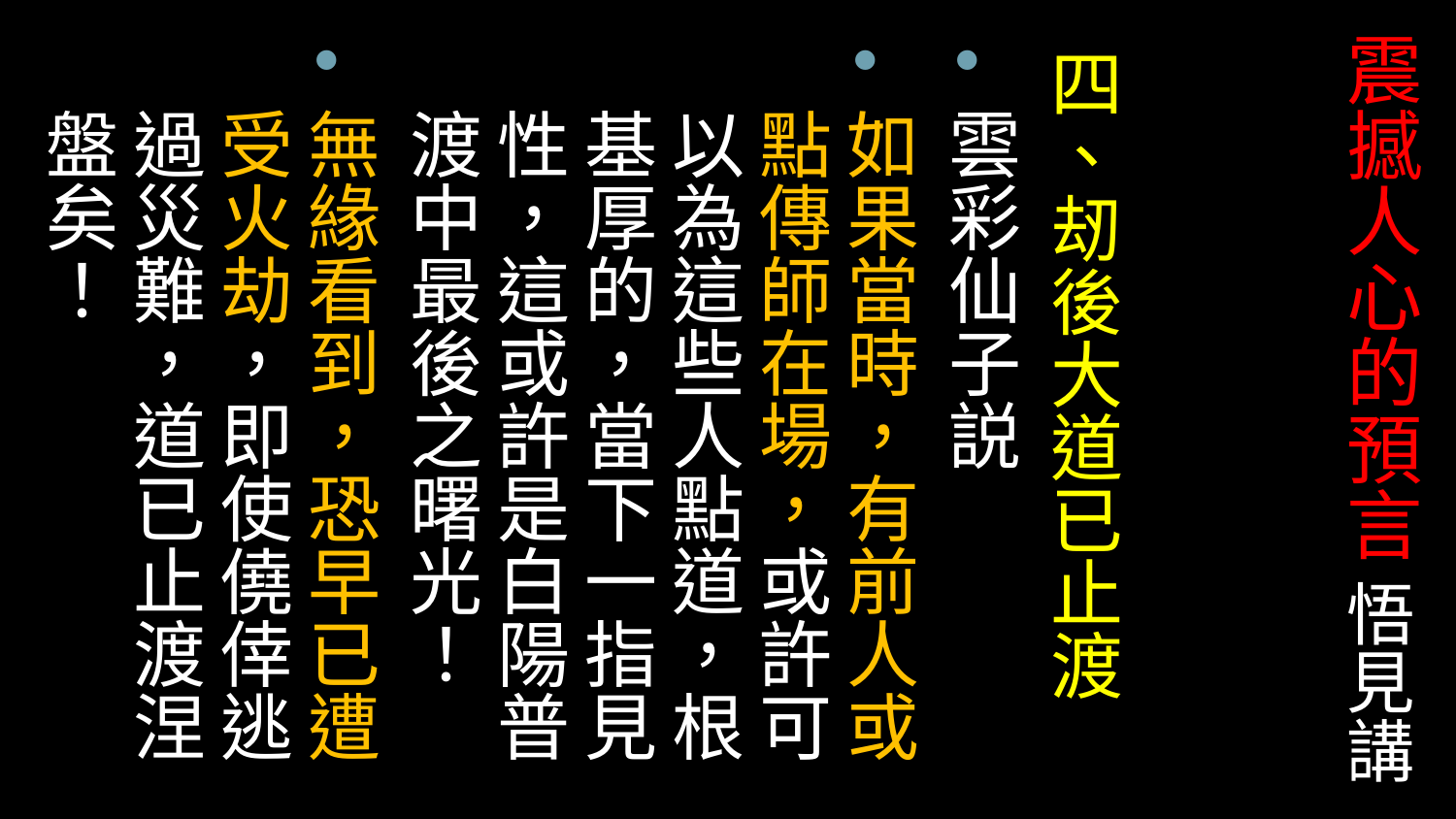

# 震撼人心的預言 悟見講
四、刼後大道已止渡
雲彩仙子説
如果當時，有前人或點傳師在場，或許可以為這些人點道，根基厚的，當下一指見性，這或許是白陽普渡中最後之曙光！
無緣看到，恐早已遭受火劫，即使僥倖逃過災難，道已止渡涅盤矣！